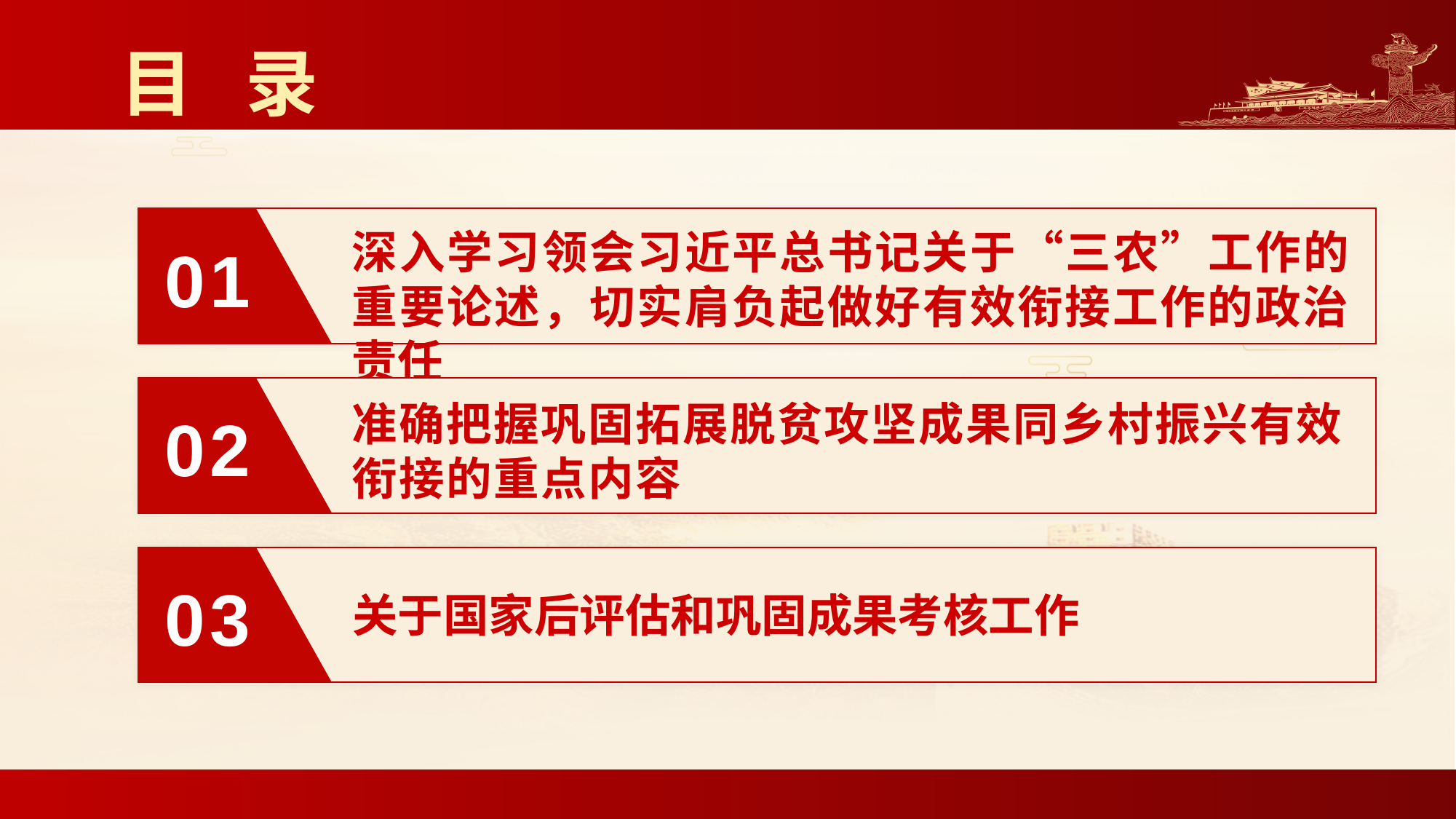

# 目 录

深入学习领会习近平总书记关于“三农”工作的重要论述，切实肩负起做好有效衔接工作的政治责任
01

02
准确把握巩固拓展脱贫攻坚成果同乡村振兴有效衔接的重点内容

关于国家后评估和巩固成果考核工作
03